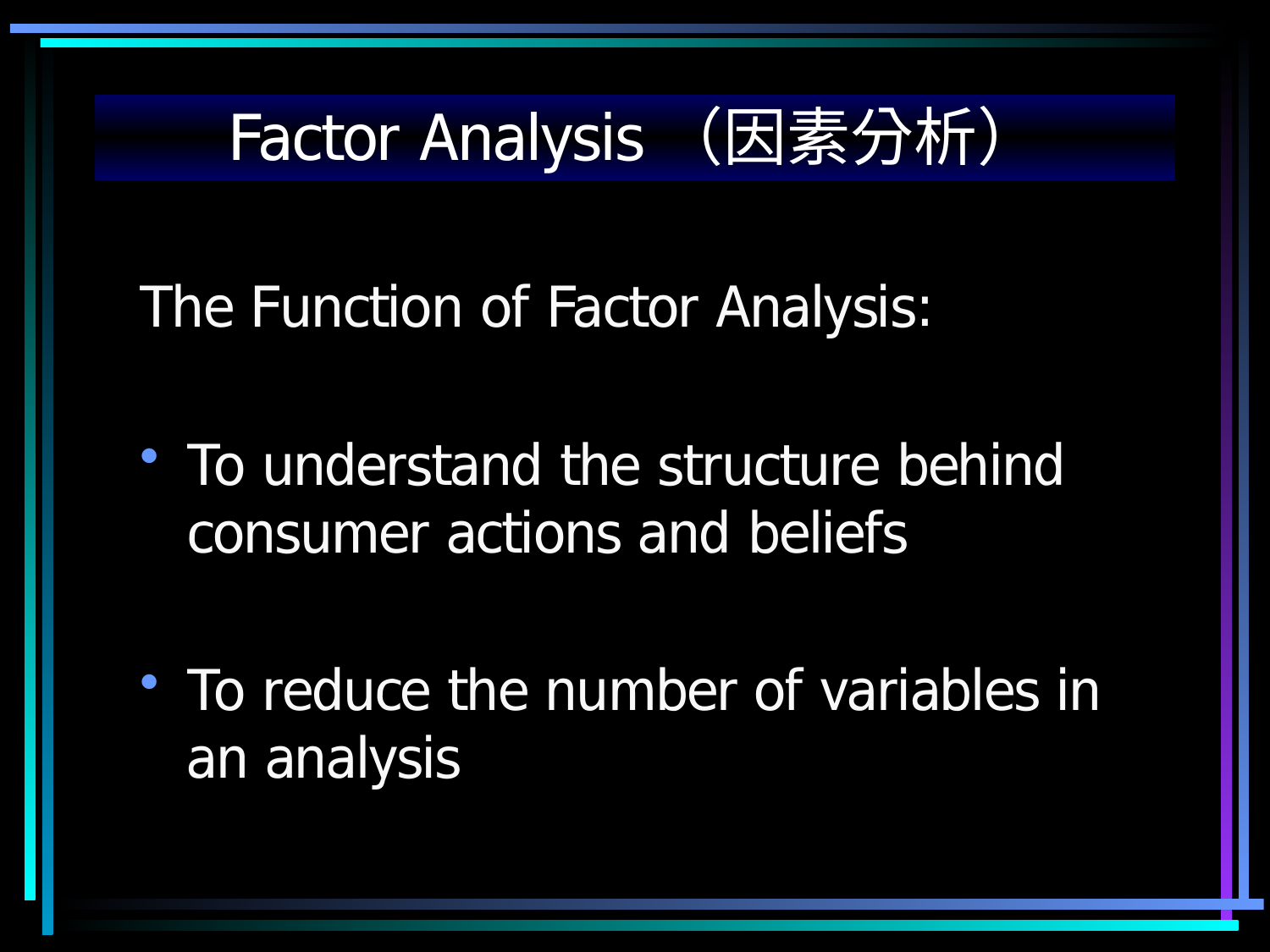

# Factor Analysis（因素分析）
The Function of Factor Analysis:

To understand the structure behind consumer actions and beliefs

To reduce the number of variables in an analysis